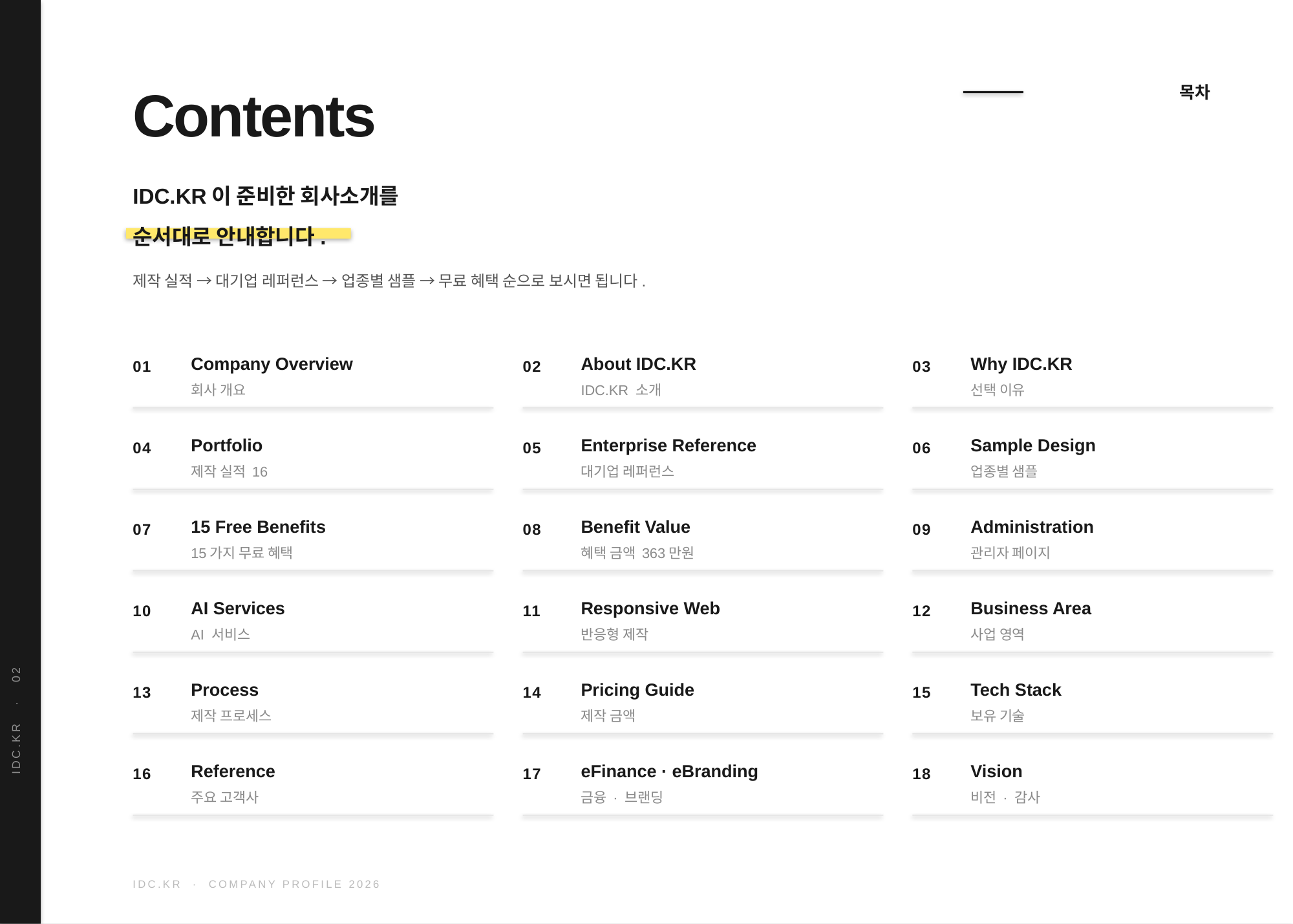

Contents
목차

IDC.KR이 준비한 회사소개를
순서대로 안내합니다.

제작 실적 → 대기업 레퍼런스 → 업종별 샘플 → 무료 혜택 순으로 보시면 됩니다.
Company Overview
About IDC.KR
Why IDC.KR
01
02
03
회사 개요
IDC.KR 소개
선택 이유

Portfolio
Enterprise Reference
Sample Design
04
05
06
제작 실적 16
대기업 레퍼런스
업종별 샘플

15 Free Benefits
Benefit Value
Administration
07
08
09
15가지 무료 혜택
혜택 금액 363만원
관리자 페이지

AI Services
Responsive Web
Business Area
10
11
12
AI 서비스
반응형 제작
사업 영역

Process
Pricing Guide
Tech Stack
13
14
15
제작 프로세스
제작 금액
보유 기술
IDC.KR   ·   02

Reference
eFinance · eBranding
Vision
16
17
18
주요 고객사
금융 · 브랜딩
비전 · 감사

IDC.KR  ·  COMPANY PROFILE 2026